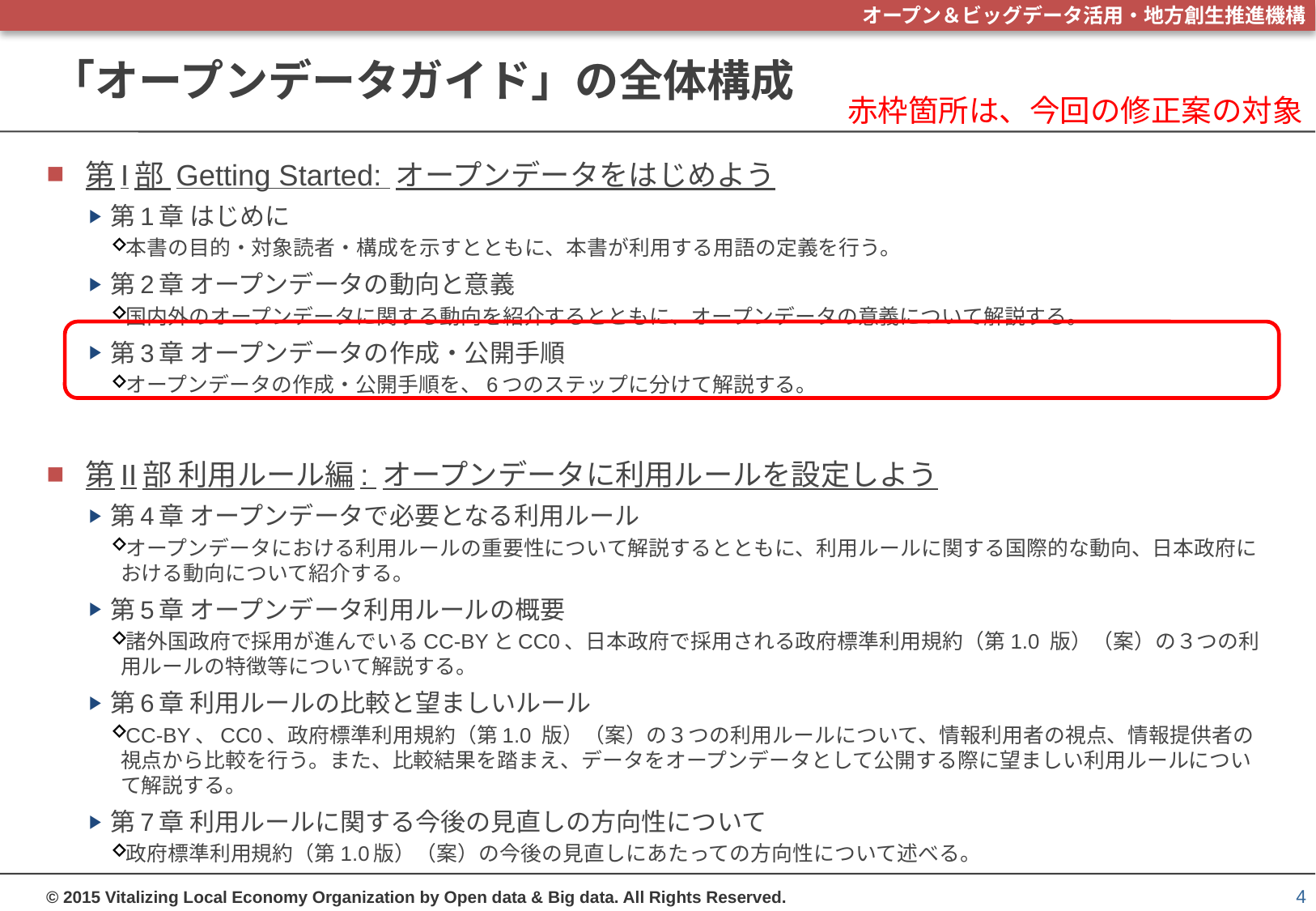

# 「オープンデータガイド」の全体構成
赤枠箇所は、今回の修正案の対象
第I部 Getting Started: オープンデータをはじめよう
第1章 はじめに
本書の目的・対象読者・構成を示すとともに、本書が利用する用語の定義を行う。
第2章 オープンデータの動向と意義
国内外のオープンデータに関する動向を紹介するとともに、オープンデータの意義について解説する。
第3章 オープンデータの作成・公開手順
オープンデータの作成・公開手順を、6つのステップに分けて解説する。

第II部 利用ルール編: オープンデータに利用ルールを設定しよう
第4章 オープンデータで必要となる利用ルール
オープンデータにおける利用ルールの重要性について解説するとともに、利用ルールに関する国際的な動向、日本政府における動向について紹介する。
第5章 オープンデータ利用ルールの概要
諸外国政府で採用が進んでいるCC-BYとCC0、日本政府で採用される政府標準利用規約（第1.0 版）（案）の３つの利用ルールの特徴等について解説する。
第6章 利用ルールの比較と望ましいルール
CC-BY、CC0、政府標準利用規約（第1.0 版）（案）の３つの利用ルールについて、情報利用者の視点、情報提供者の視点から比較を行う。また、比較結果を踏まえ、データをオープンデータとして公開する際に望ましい利用ルールについて解説する。
第7章 利用ルールに関する今後の見直しの方向性について
政府標準利用規約（第1.0版）（案）の今後の見直しにあたっての方向性について述べる。

4